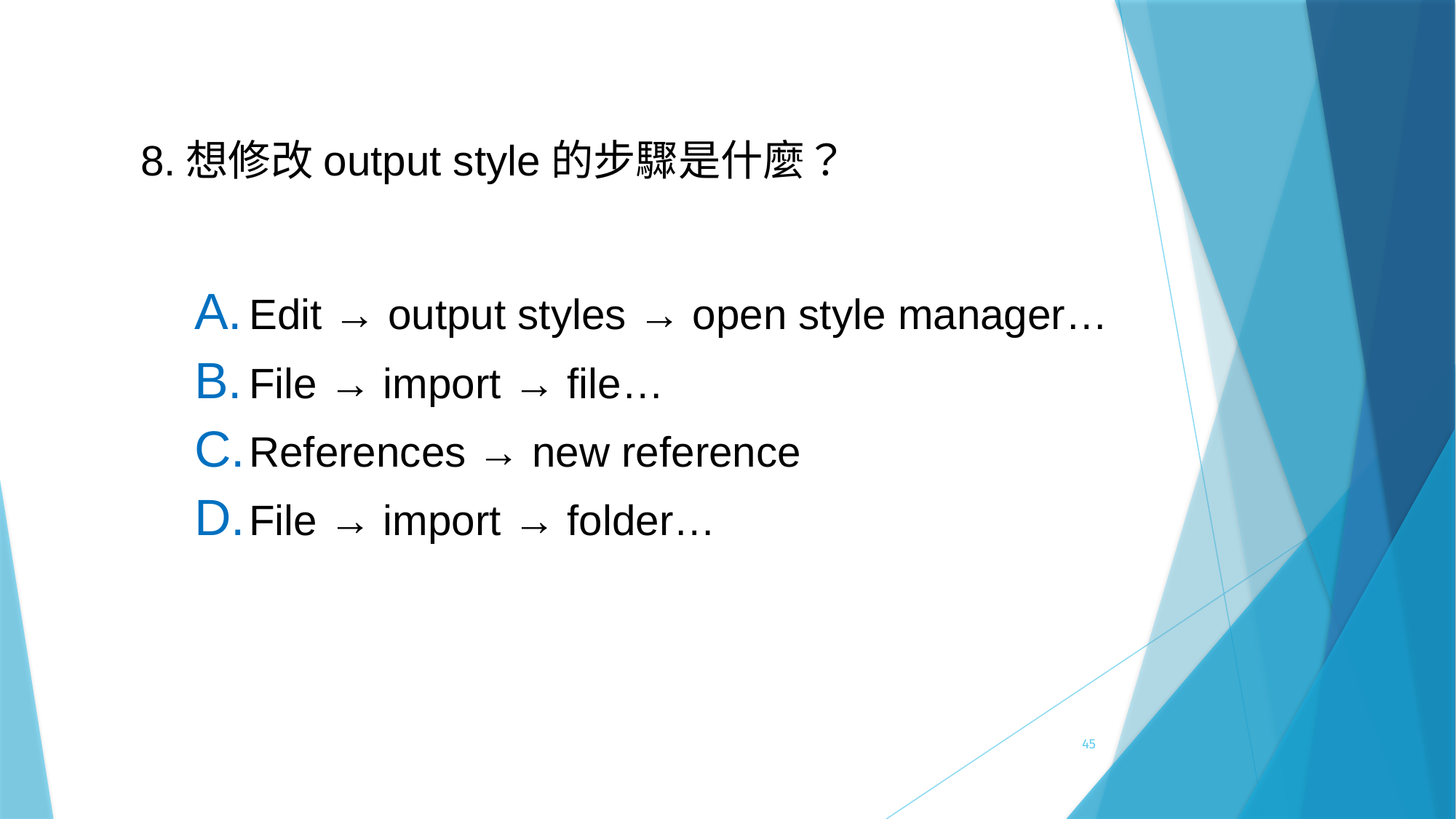

8.想修改output style的步驟是什麼？
Edit → output styles → open style manager…
File → import → file…
References → new reference
File → import → folder…

45